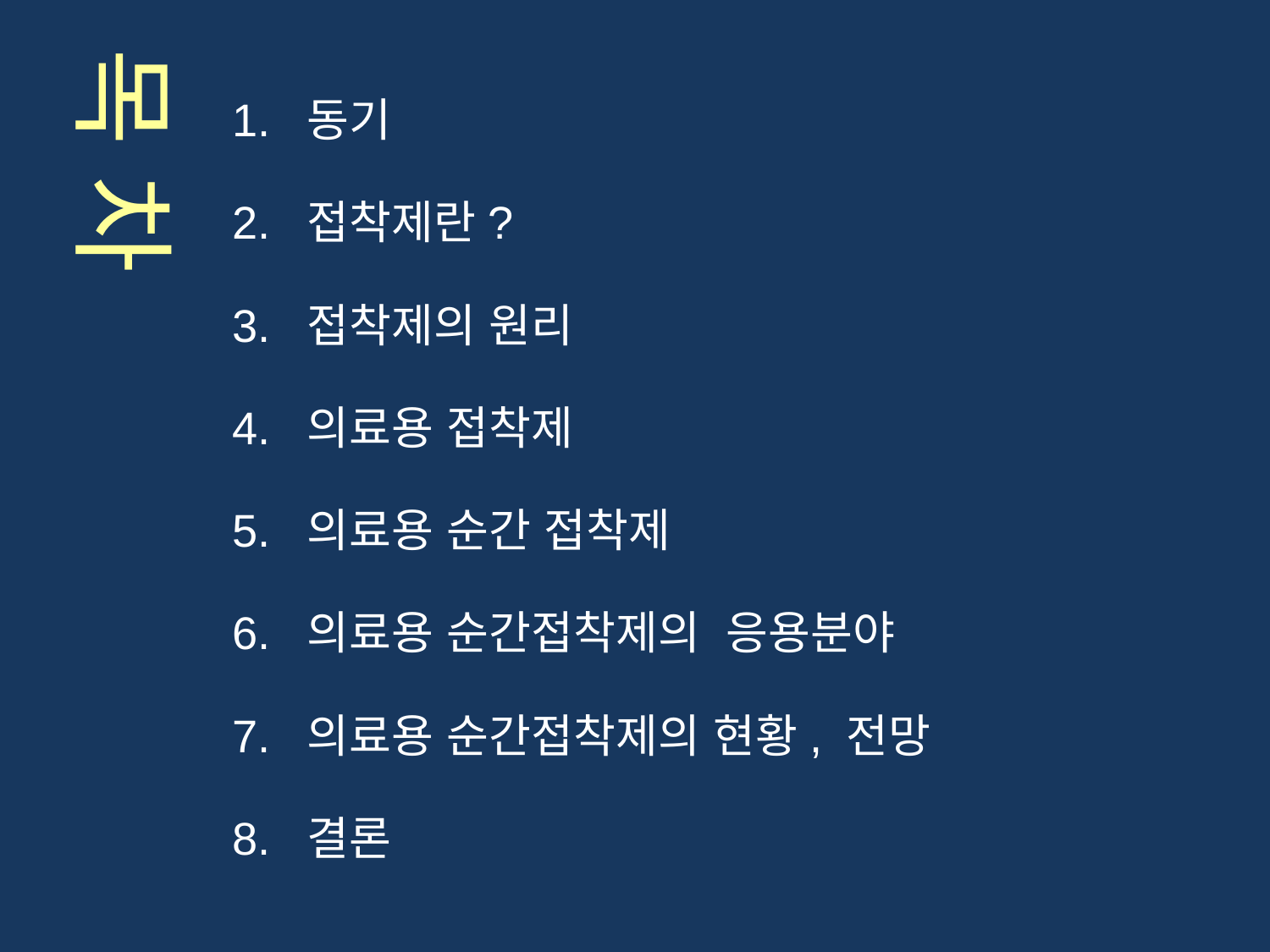

목 차
1.  동기
2.  접착제란?
3.  접착제의 원리
4.  의료용 접착제
5.  의료용 순간 접착제
6.  의료용 순간접착제의  응용분야
7.  의료용 순간접착제의 현황, 전망
8.  결론